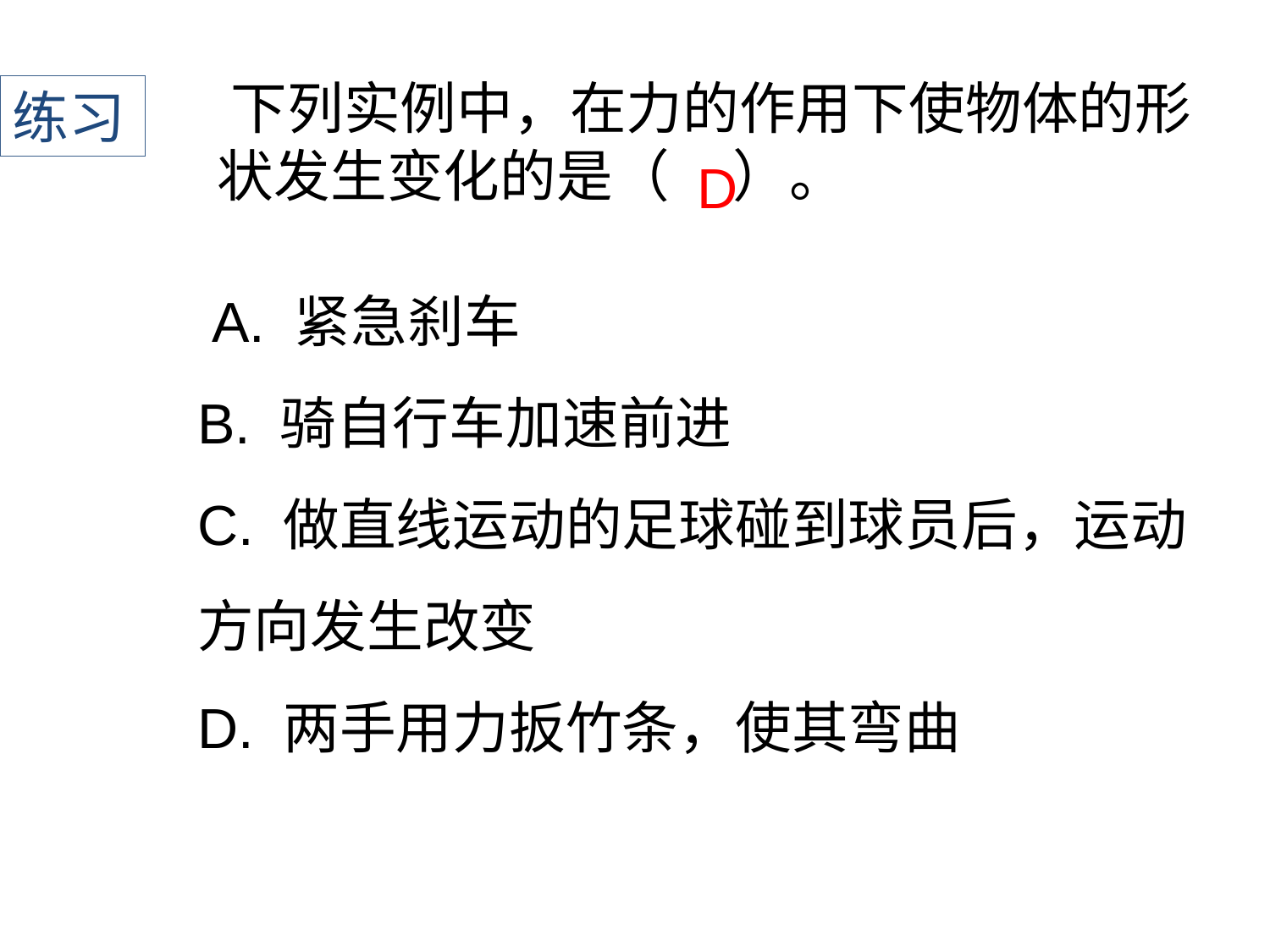

﻿下列实例中，在力的作用下使物体的形状发生变化的是（     ）。
练习
D
﻿ A. 紧急刹车
B. 骑自行车加速前进
﻿C. 做直线运动的足球碰到球员后，运动方向发生改变
﻿D. 两手用力扳竹条，使其弯曲